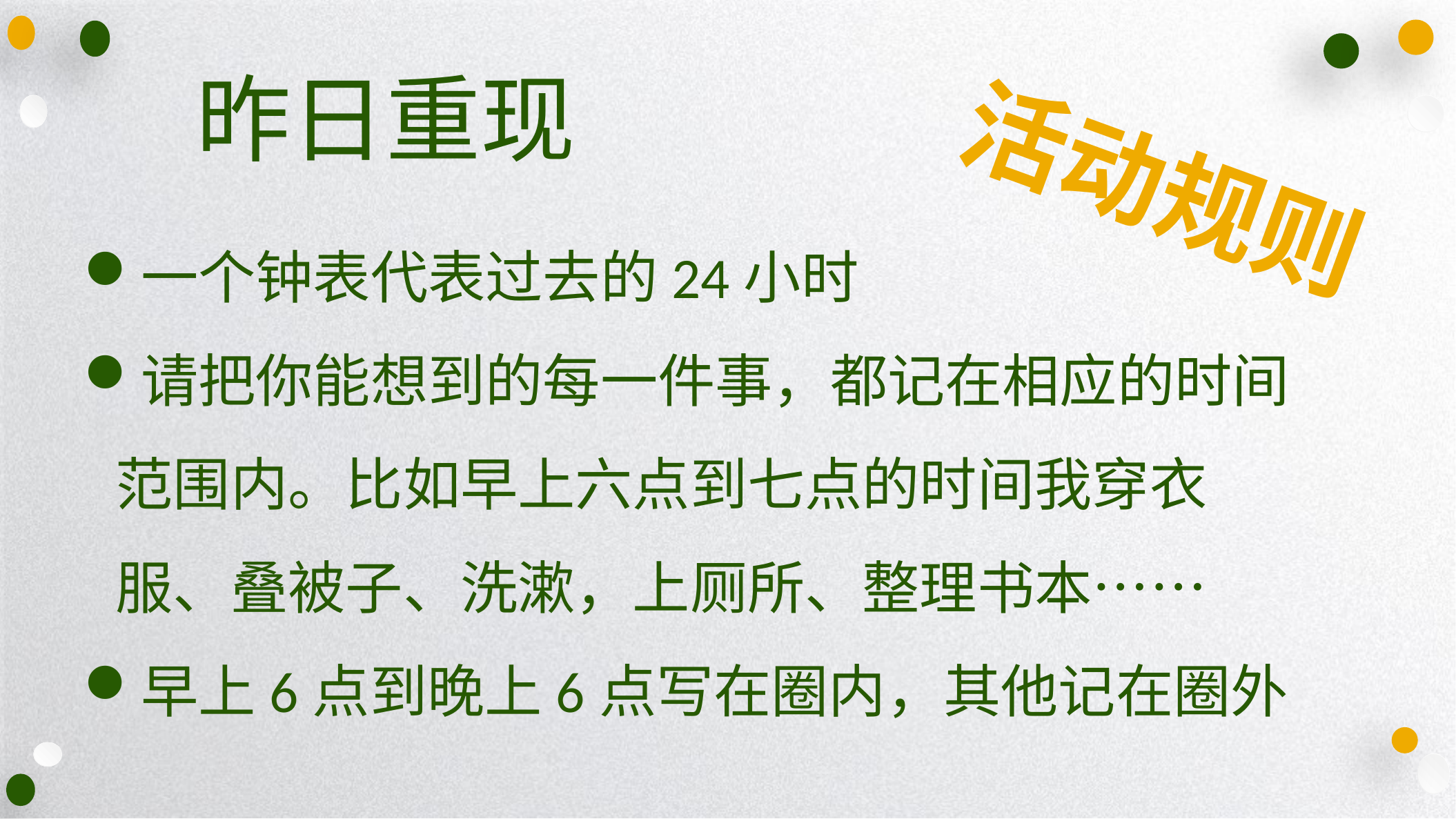

昨日重现

活动规则
一个钟表代表过去的24小时
请把你能想到的每一件事，都记在相应的时间范围内。比如早上六点到七点的时间我穿衣服、叠被子、洗漱，上厕所、整理书本……
早上6点到晚上6点写在圈内，其他记在圈外